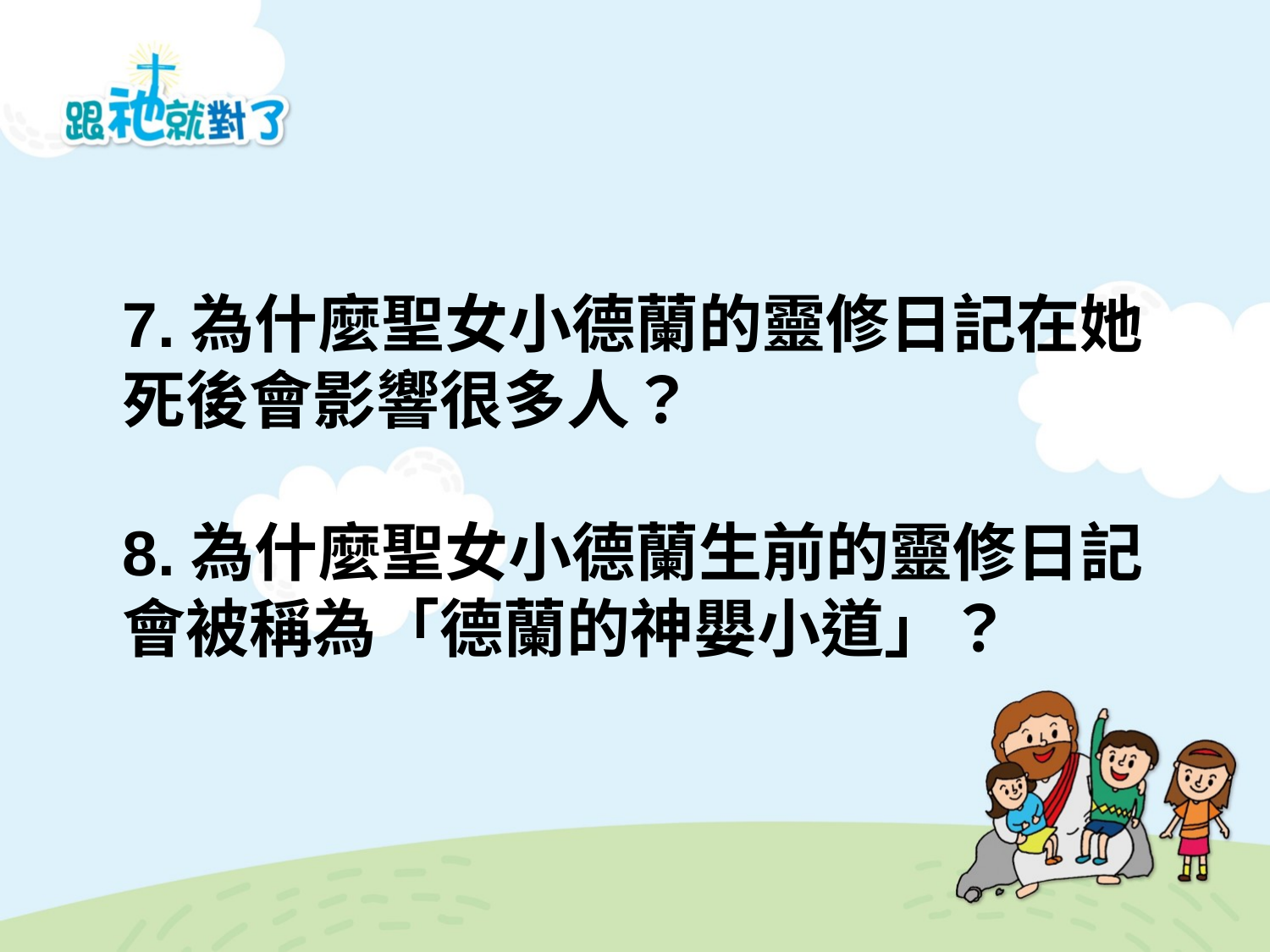

7.為什麼聖女小德蘭的靈修日記在她死後會影響很多人？

8.為什麼聖女小德蘭生前的靈修日記會被稱為「德蘭的神嬰小道」？